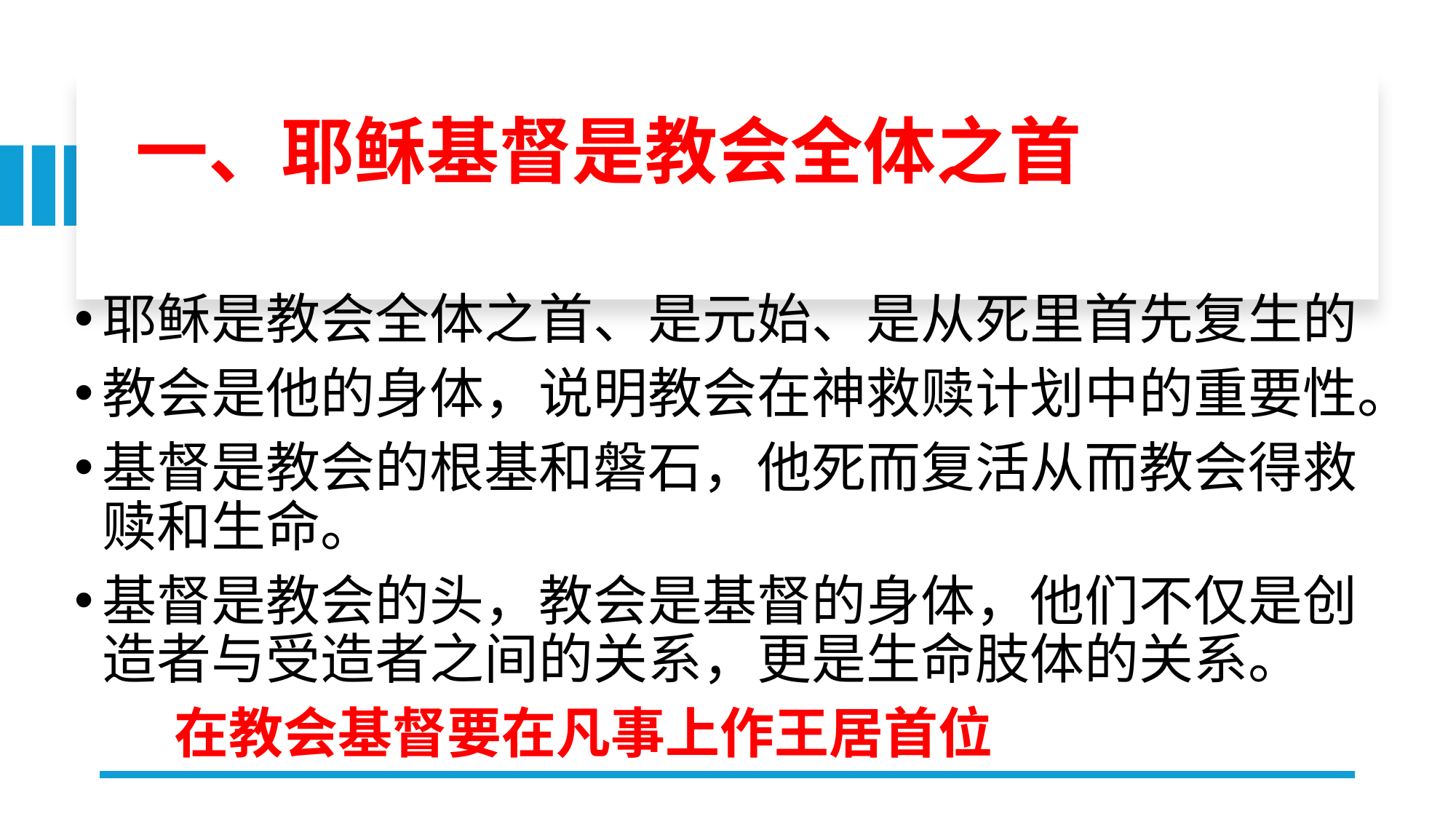

# 一、耶稣基督是教会全体之首

耶稣是教会全体之首、是元始、是从死里首先复生的
教会是他的身体，说明教会在神救赎计划中的重要性。
基督是教会的根基和磐石，他死而复活从而教会得救赎和生命。
基督是教会的头，教会是基督的身体，他们不仅是创造者与受造者之间的关系，更是生命肢体的关系。
       在教会基督要在凡事上作王居首位